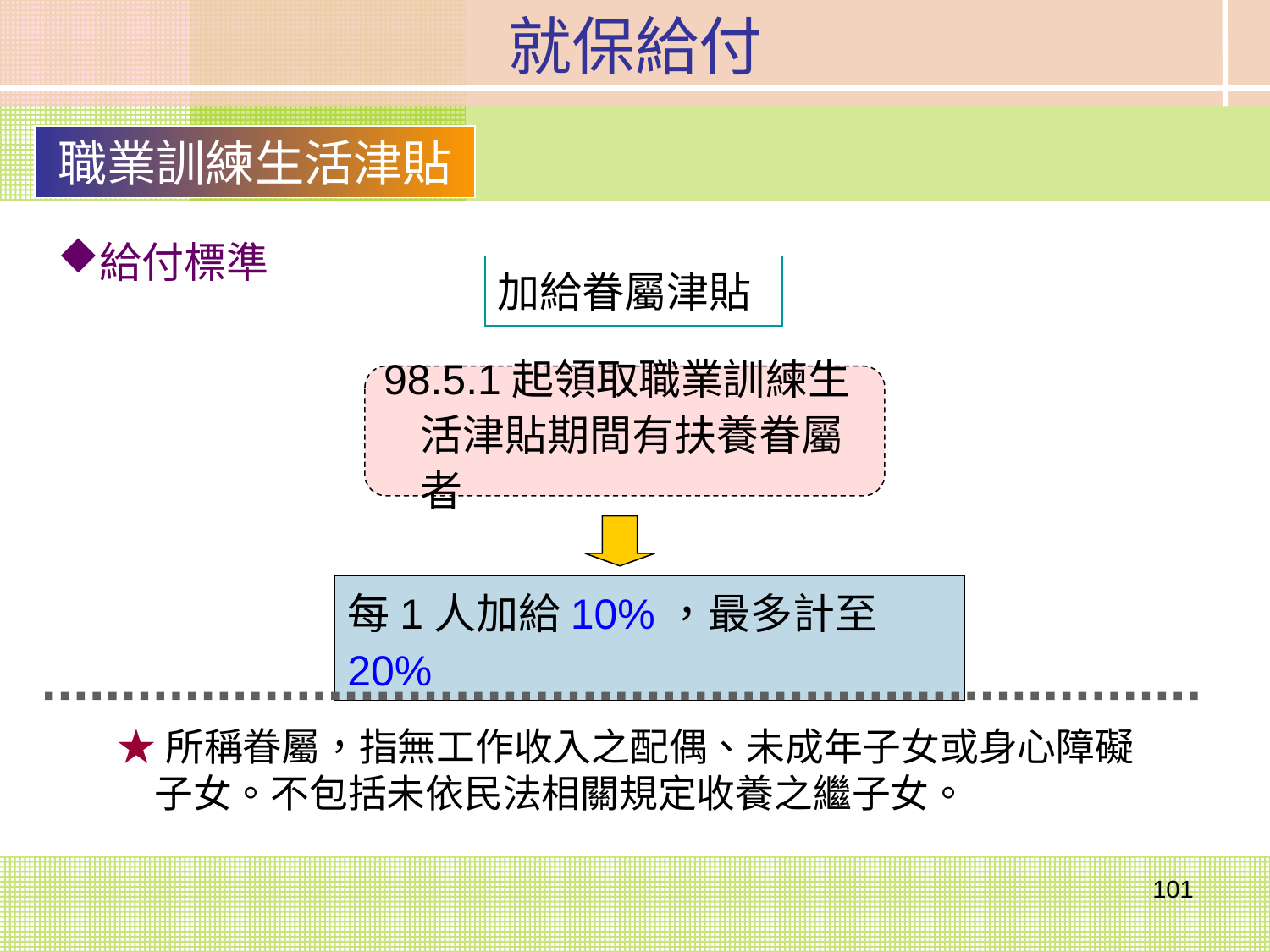

就保給付

職業訓練生活津貼
給付標準
加給眷屬津貼
98.5.1起領取職業訓練生活津貼期間有扶養眷屬者

每1人加給10%，最多計至20%

★所稱眷屬，指無工作收入之配偶、未成年子女或身心障礙子女。不包括未依民法相關規定收養之繼子女。
101